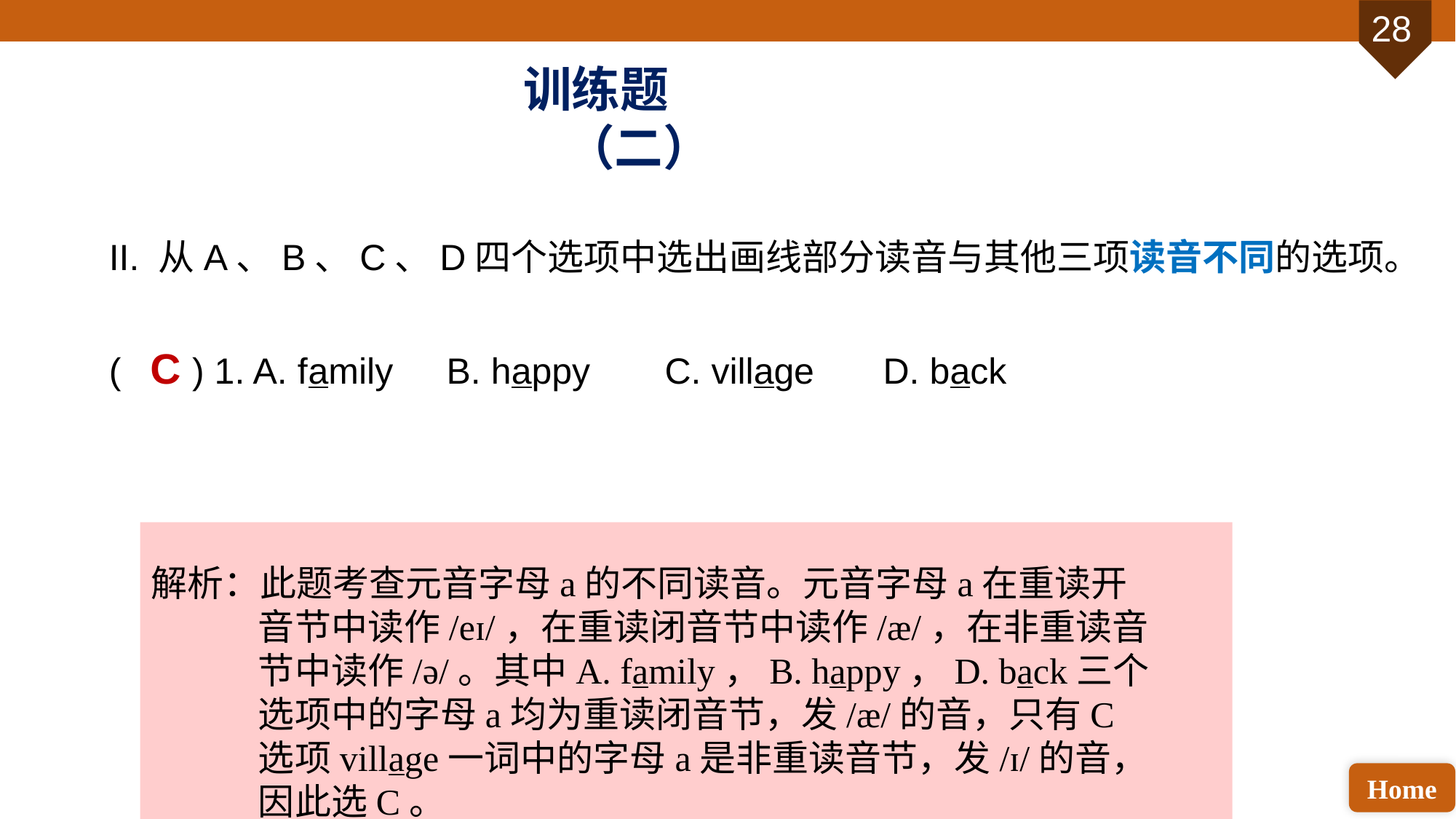

训练题（二）
II. 从A、B、C、D四个选项中选出画线部分读音与其他三项读音不同的选项。

(       ) 1. A. family	 B. happy	 C. village	 D. back
C

解析：此题考查元音字母a的不同读音。元音字母a在重读开音节中读作/eɪ/，在重读闭音节中读作/æ/，在非重读音节中读作/ə/。其中A. family，B. happy，D. back三个选项中的字母a均为重读闭音节，发/æ/的音，只有C选项village一词中的字母a是非重读音节，发/ɪ/的音，因此选C。